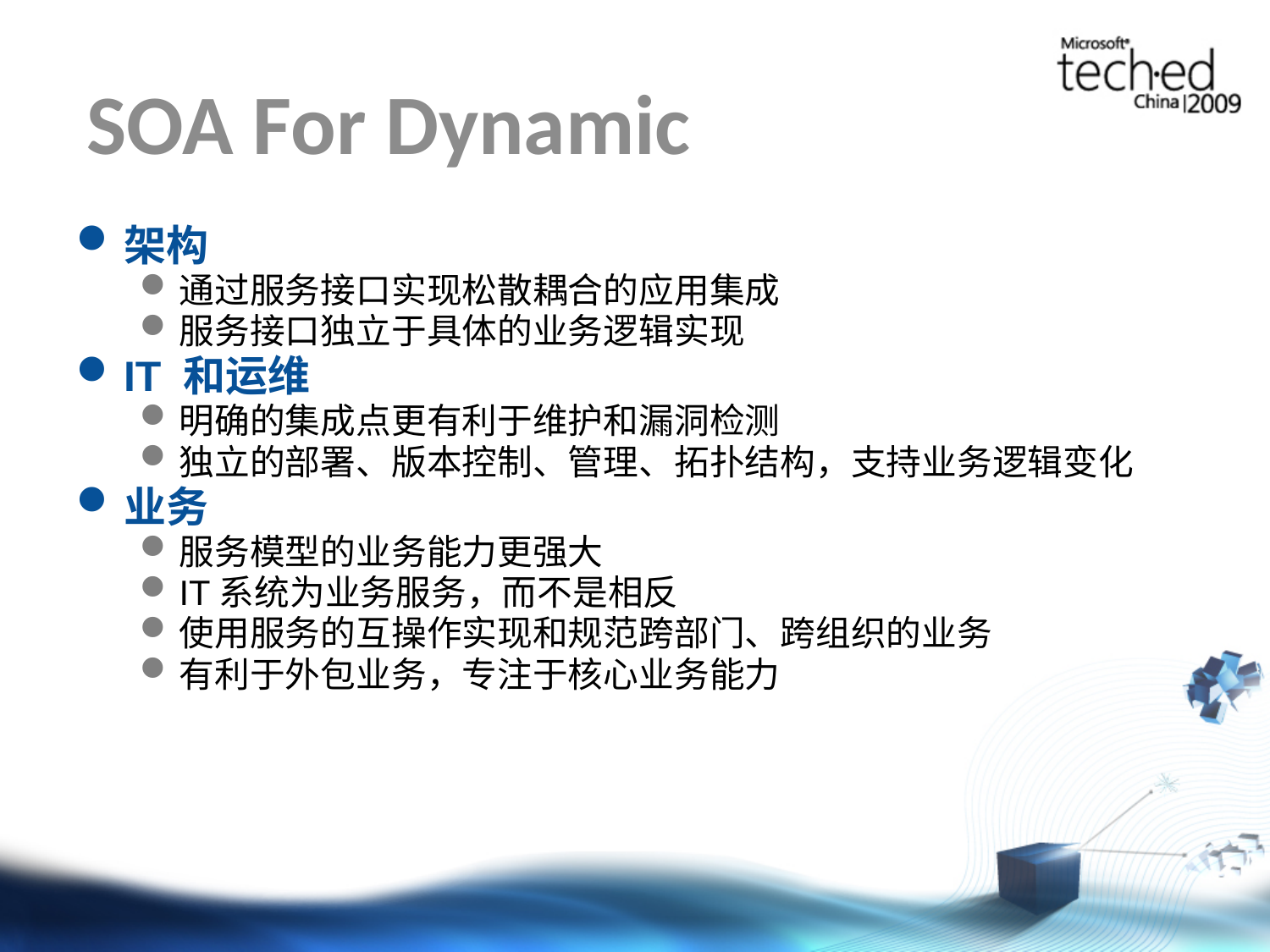

# SOA For Dynamic
架构
通过服务接口实现松散耦合的应用集成
服务接口独立于具体的业务逻辑实现
IT 和运维
明确的集成点更有利于维护和漏洞检测
独立的部署、版本控制、管理、拓扑结构，支持业务逻辑变化
业务
服务模型的业务能力更强大
IT系统为业务服务，而不是相反
使用服务的互操作实现和规范跨部门、跨组织的业务
有利于外包业务，专注于核心业务能力